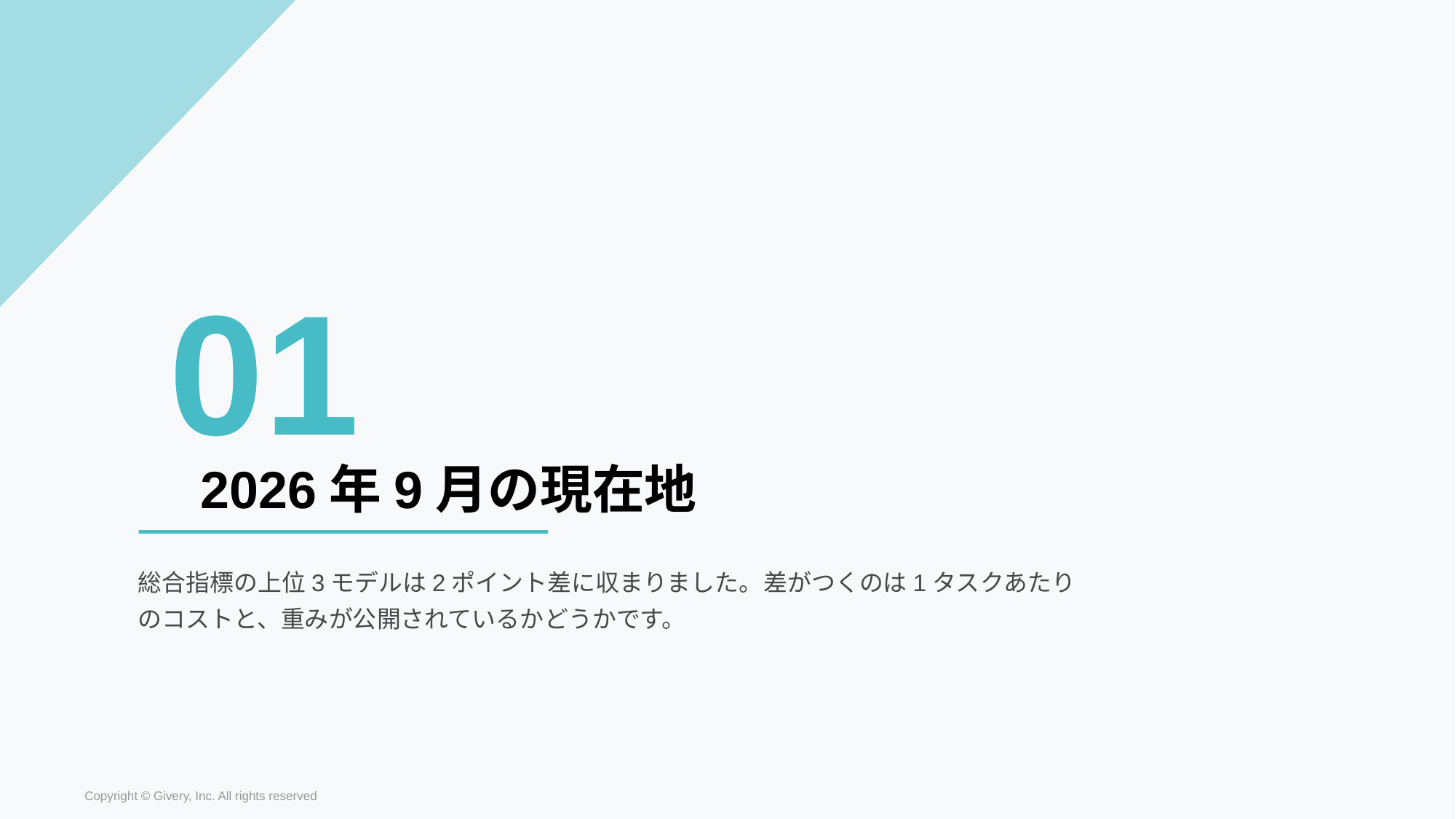

01
2026年9月の現在地

総合指標の上位3モデルは2ポイント差に収まりました。差がつくのは1タスクあたり
のコストと、重みが公開されているかどうかです。
Copyright © Givery, Inc. All rights reserved